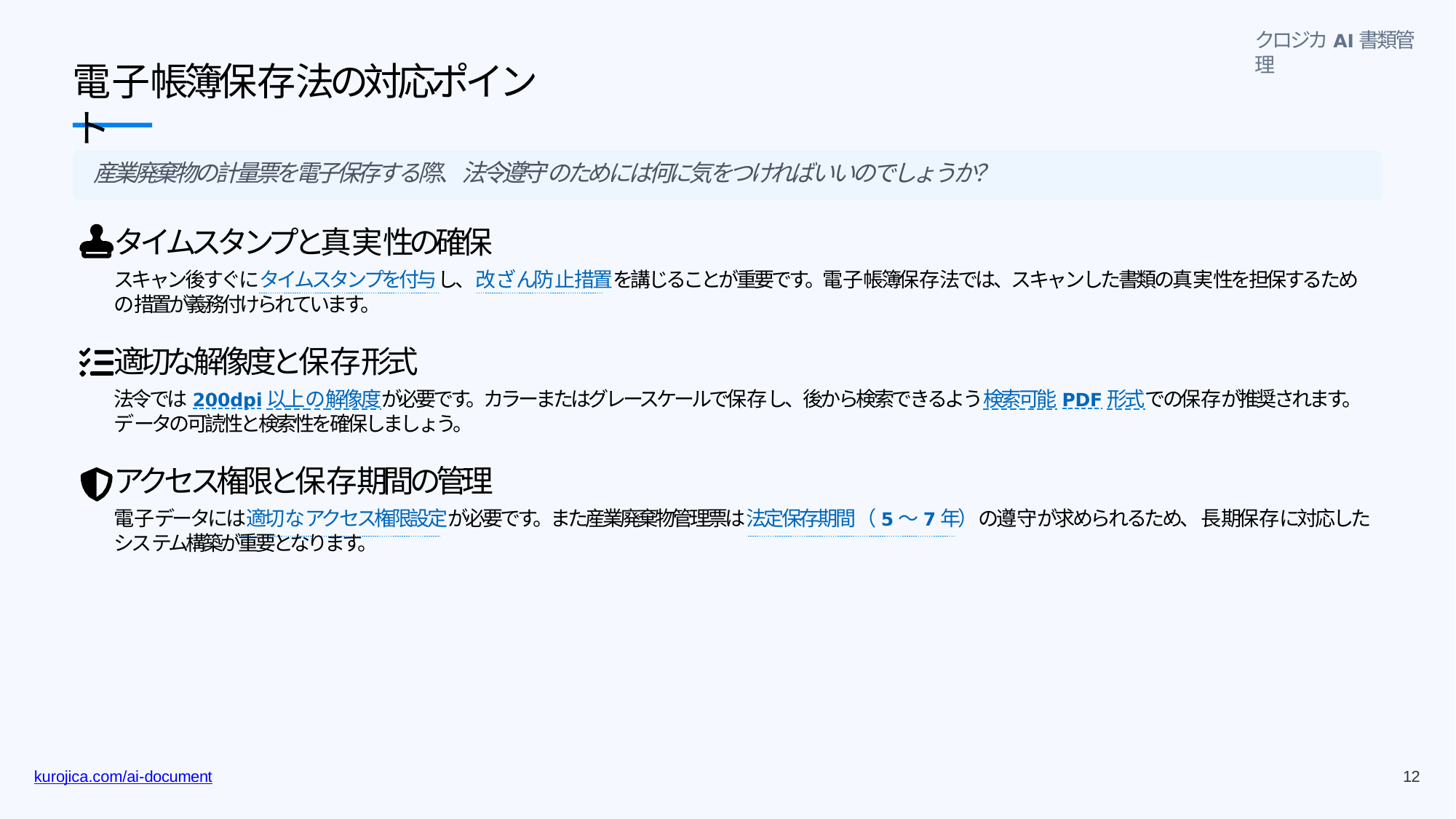

クロジカAI書類管理
# 電⼦帳簿保存法の対応ポイント
産業廃棄物の計量票を電⼦保存する際、法令遵守のためには何に気をつければいいのでしょうか？
タイムスタンプと真実性の確保
スキャン後すぐにタイムスタンプを付与し、改ざん防⽌措置を講じることが重要です。電⼦帳簿保存法では、スキャンした書類の真実性を担保するための措置が義務付けられています。

適切な解像度と保存形式
法令では200dpi以上の解像度が必要です。カラーまたはグレースケールで保存し、後から検索できるよう検索可能PDF形式での保存が推奨されます。データの可読性と検索性を確保しましょう。

アクセス権限と保存期間の管理
電⼦データには適切なアクセス権限設定が必要です。また産業廃棄物管理票は法定保存期間（5〜7年）の遵守が求められるため、⻑期保存に対応したシステム構築が重要となります。

12
kurojica.com/ai-document